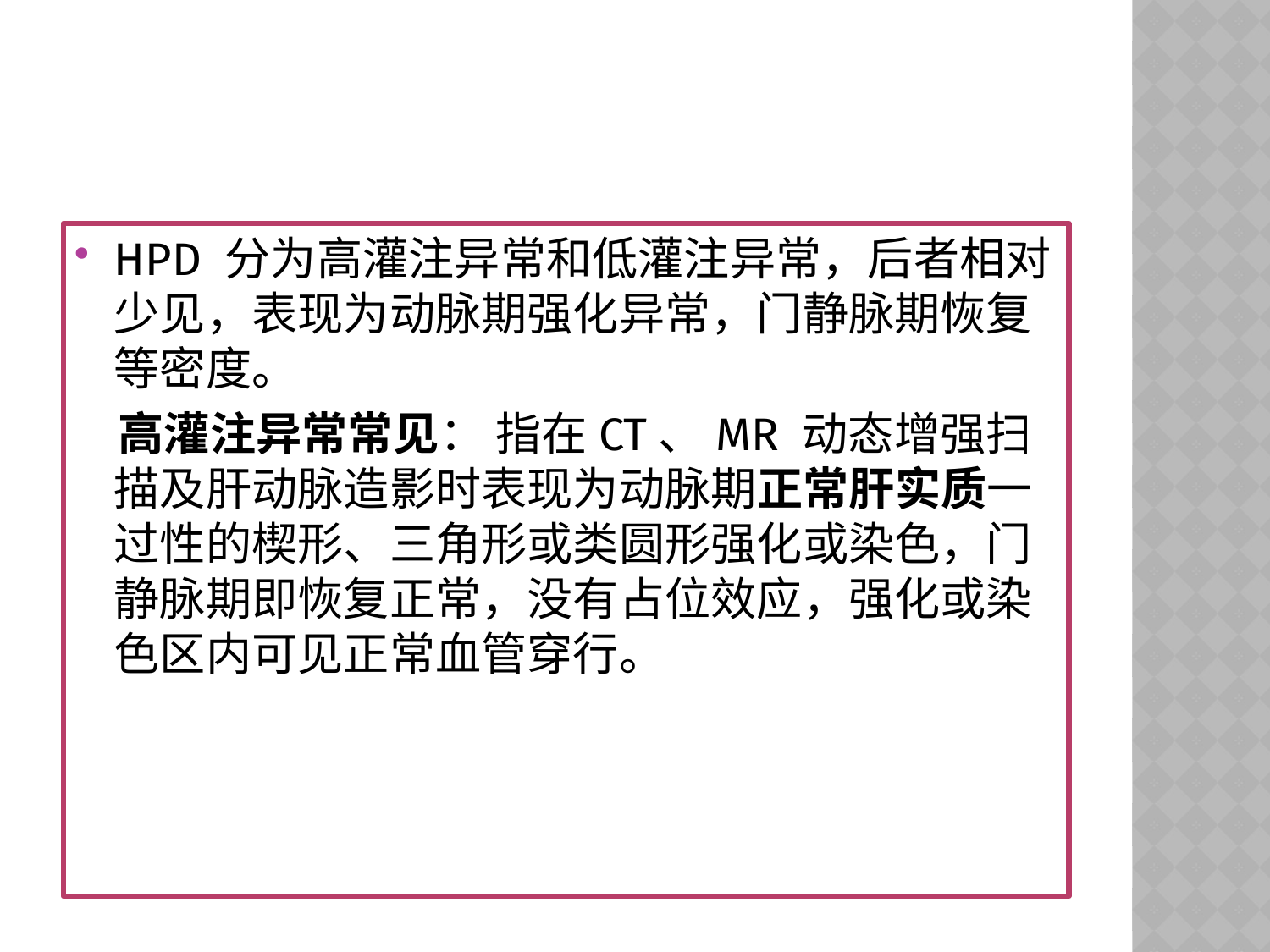

HPD 分为高灌注异常和低灌注异常，后者相对少见，表现为动脉期强化异常，门静脉期恢复等密度。
   高灌注异常常见： 指在CT、MR 动态增强扫描及肝动脉造影时表现为动脉期正常肝实质一过性的楔形、三角形或类圆形强化或染色，门静脉期即恢复正常，没有占位效应，强化或染色区内可见正常血管穿行。